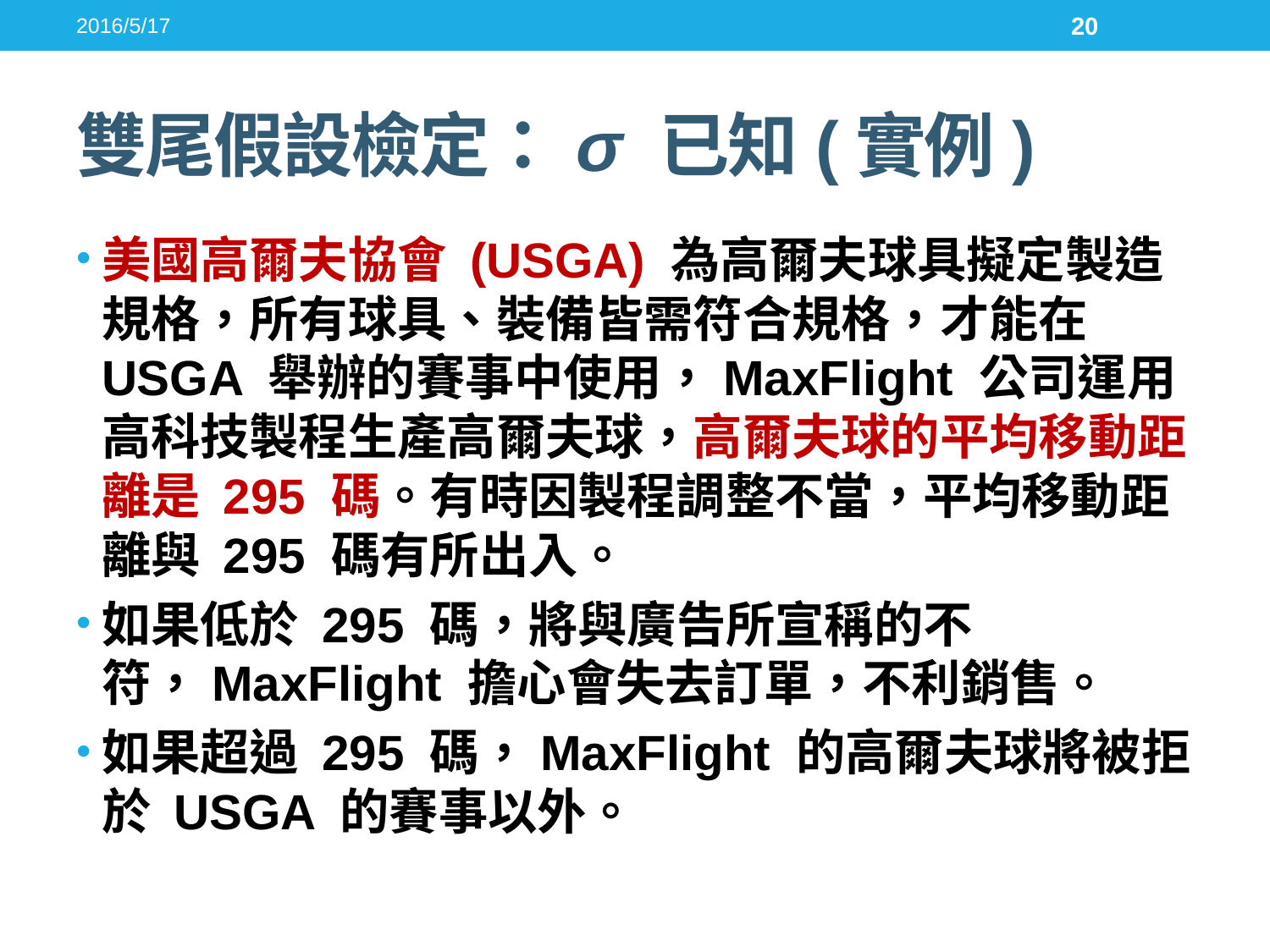

2016/5/17
20
# 雙尾假設檢定：σ 已知(實例)
美國高爾夫協會 (USGA) 為高爾夫球具擬定製造規格，所有球具、裝備皆需符合規格，才能在 USGA 舉辦的賽事中使用，MaxFlight 公司運用高科技製程生產高爾夫球，高爾夫球的平均移動距離是 295 碼。有時因製程調整不當，平均移動距離與 295 碼有所出入。
如果低於 295 碼，將與廣告所宣稱的不符，MaxFlight 擔心會失去訂單，不利銷售。
如果超過 295 碼，MaxFlight 的高爾夫球將被拒於 USGA 的賽事以外。